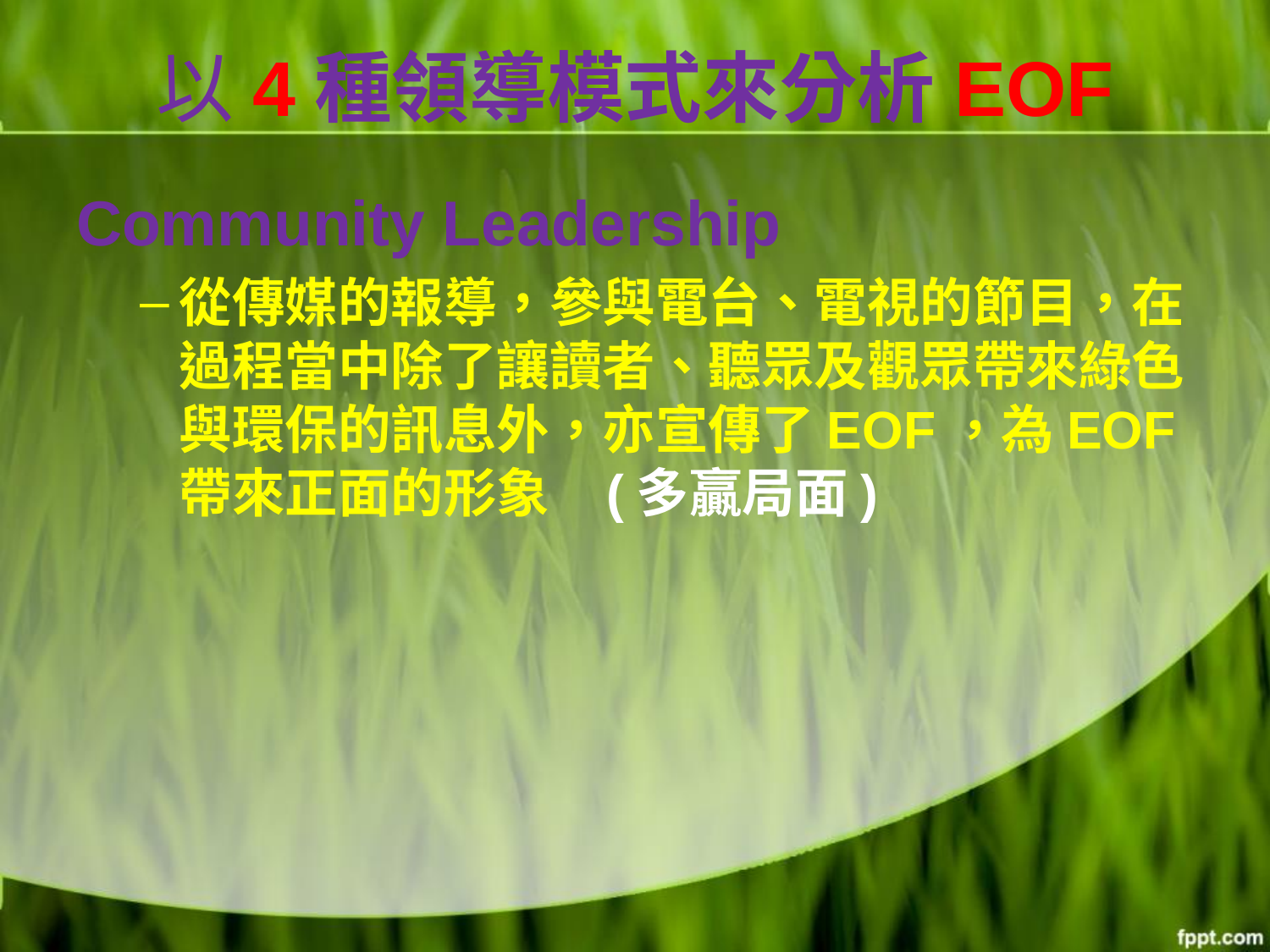

# 以4種領導模式來分析EOF
Community Leadership
從傳媒的報導，參與電台、電視的節目，在過程當中除了讓讀者、聽眾及觀眾帶來綠色與環保的訊息外，亦宣傳了EOF，為EOF帶來正面的形象   (多贏局面)